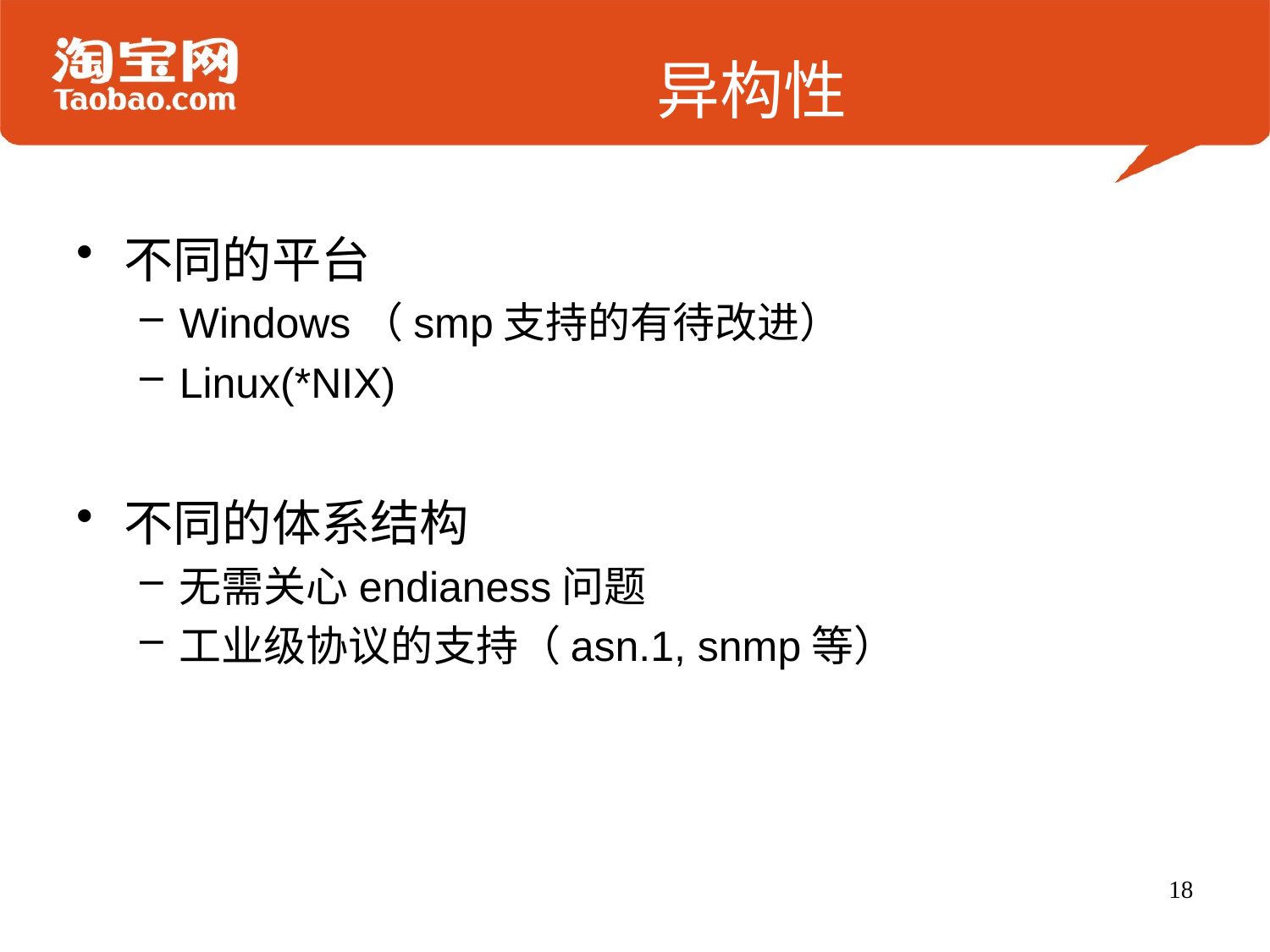

# 异构性
不同的平台
Windows（smp支持的有待改进）
Linux(*NIX)

不同的体系结构
无需关心endianess问题
工业级协议的支持（asn.1, snmp等）

18